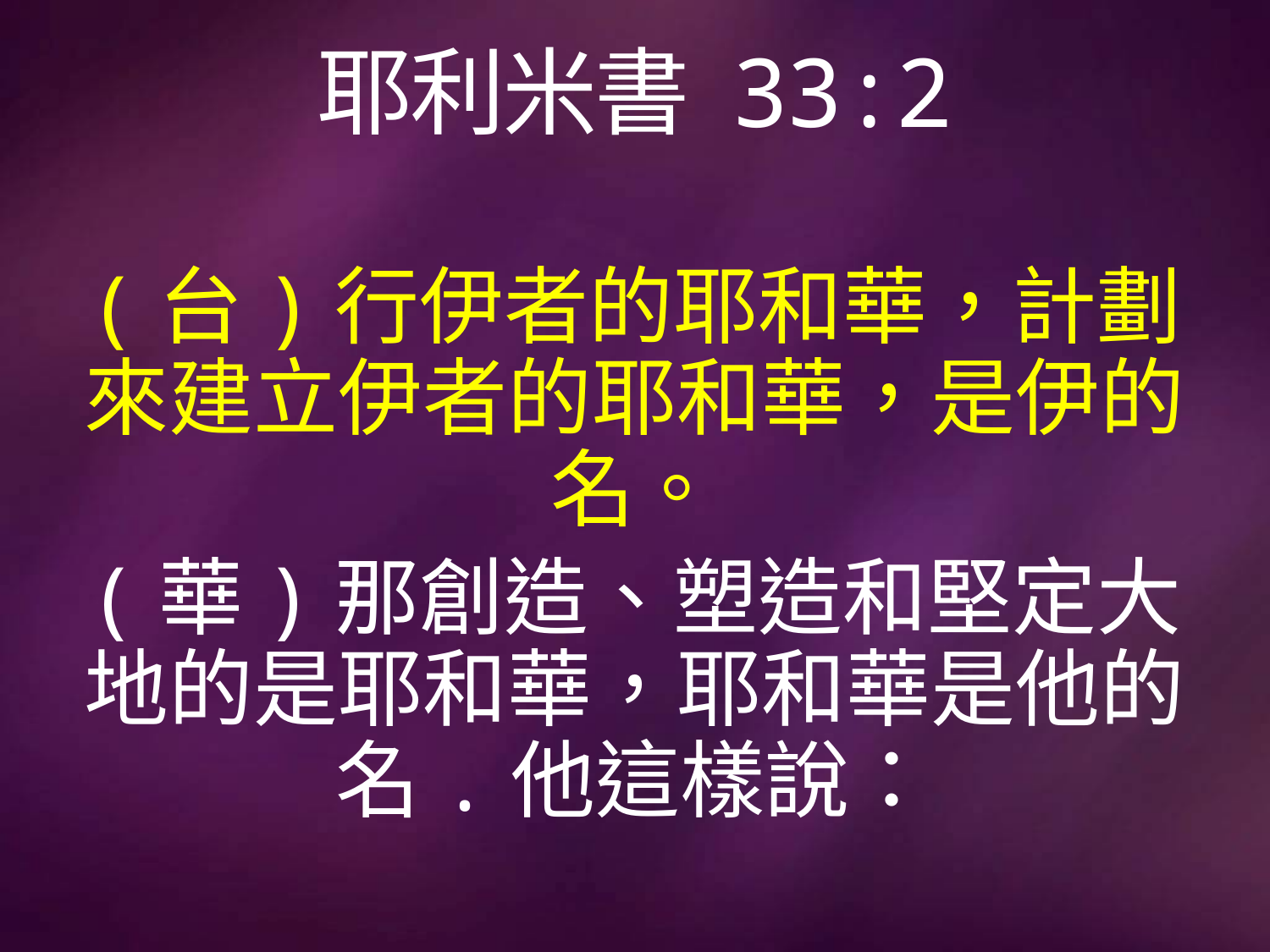

# 耶利米書 33:2
(台)行伊者的耶和華，計劃來建立伊者的耶和華，是伊的名。
(華)那創造、塑造和堅定大地的是耶和華，耶和華是他的名.他這樣說：